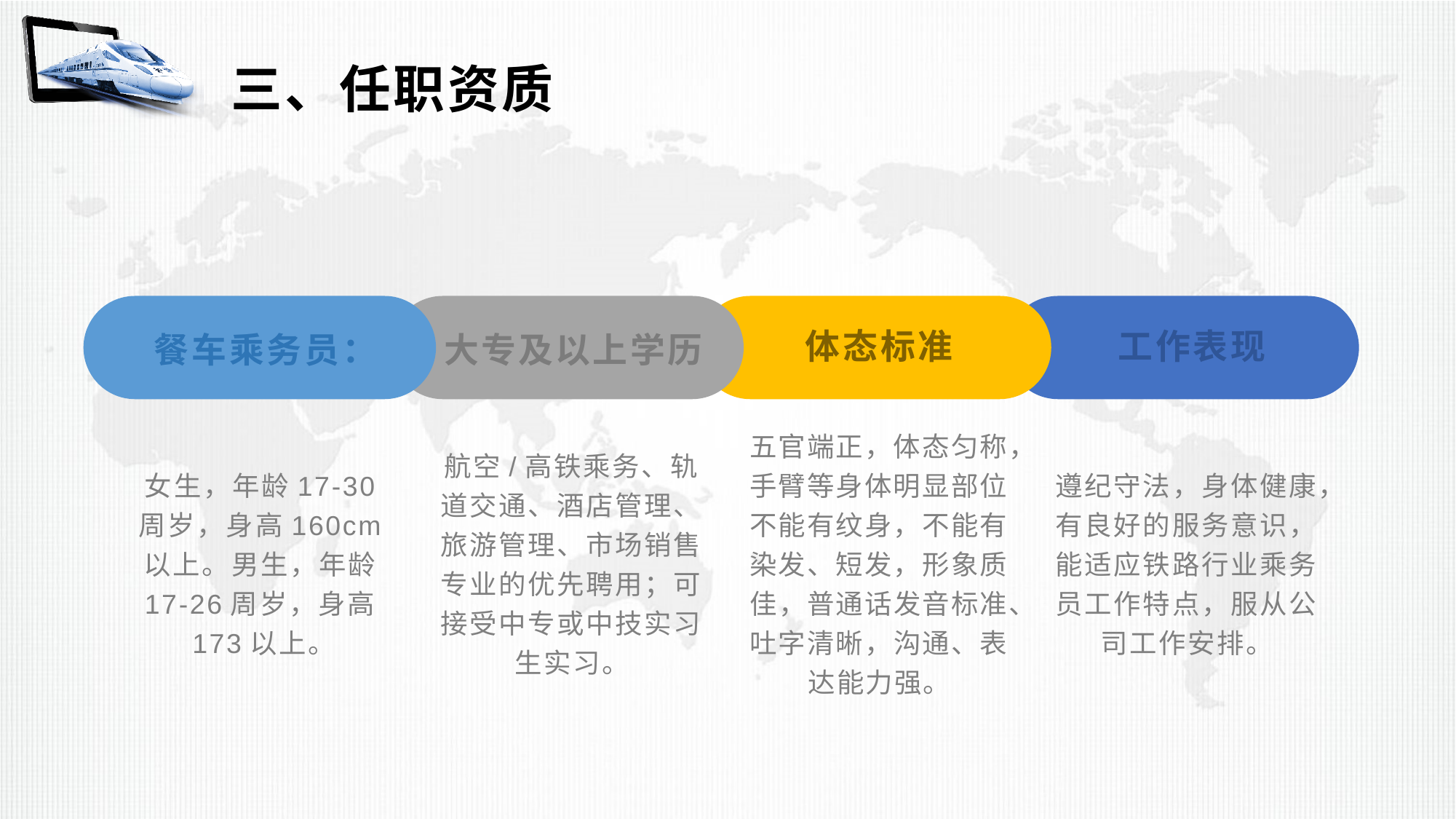

三、任职资质

体态标准
工作表现
餐车乘务员：
大专及以上学历
女生，年龄17-30周岁，身高160cm以上。男生，年龄17-26周岁，身高173以上。
航空/高铁乘务、轨道交通、酒店管理、旅游管理、市场销售专业的优先聘用；可接受中专或中技实习生实习。
五官端正，体态匀称，手臂等身体明显部位不能有纹身，不能有染发、短发，形象质佳，普通话发音标准、吐字清晰，沟通、表达能力强。
遵纪守法，身体健康，有良好的服务意识，能适应铁路行业乘务员工作特点，服从公司工作安排。